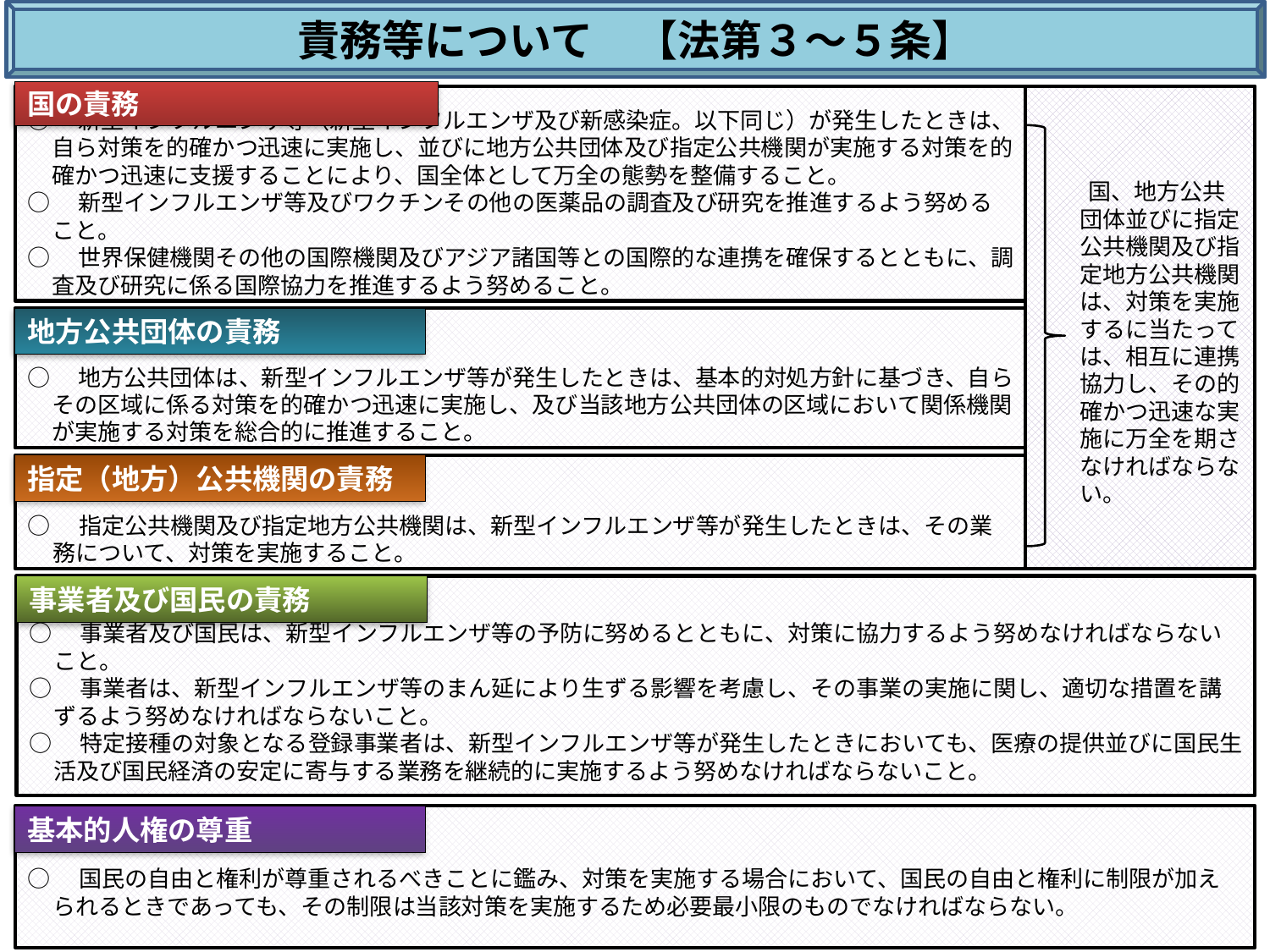

責務等について　【法第３～５条】
国の責務

○　新型インフルエンザ等（新型インフルエンザ及び新感染症。以下同じ）が発生したときは、自ら対策を的確かつ迅速に実施し、並びに地方公共団体及び指定公共機関が実施する対策を的確かつ迅速に支援することにより、国全体として万全の態勢を整備すること。
○　新型インフルエンザ等及びワクチンその他の医薬品の調査及び研究を推進するよう努めること。
○　世界保健機関その他の国際機関及びアジア諸国等との国際的な連携を確保するとともに、調査及び研究に係る国際協力を推進するよう努めること。

　国、地方公共団体並びに指定公共機関及び指定地方公共機関は、対策を実施するに当たっては、相互に連携協力し、その的確かつ迅速な実施に万全を期さなければならない。

○　地方公共団体は、新型インフルエンザ等が発生したときは、基本的対処方針に基づき、自らその区域に係る対策を的確かつ迅速に実施し、及び当該地方公共団体の区域において関係機関が実施する対策を総合的に推進すること。
地方公共団体の責務
指定（地方）公共機関の責務

○　指定公共機関及び指定地方公共機関は、新型インフルエンザ等が発生したときは、その業務について、対策を実施すること。

○　事業者及び国民は、新型インフルエンザ等の予防に努めるとともに、対策に協力するよう努めなければならないこと。
○　事業者は、新型インフルエンザ等のまん延により生ずる影響を考慮し、その事業の実施に関し、適切な措置を講ずるよう努めなければならないこと。
○　特定接種の対象となる登録事業者は、新型インフルエンザ等が発生したときにおいても、医療の提供並びに国民生活及び国民経済の安定に寄与する業務を継続的に実施するよう努めなければならないこと。
事業者及び国民の責務
基本的人権の尊重

○　国民の自由と権利が尊重されるべきことに鑑み、対策を実施する場合において、国民の自由と権利に制限が加えられるときであっても、その制限は当該対策を実施するため必要最小限のものでなければならない。